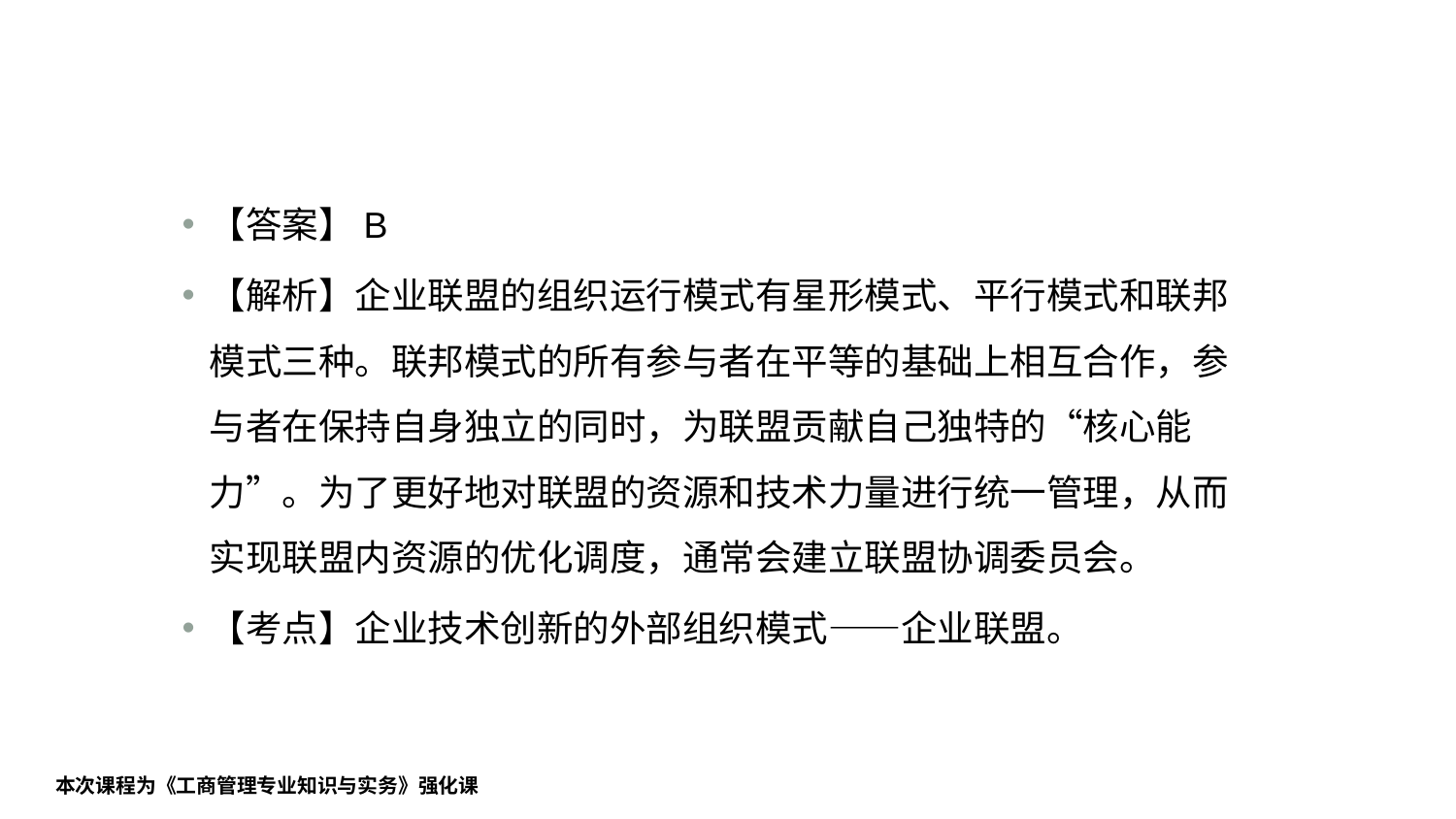

#
【答案】B
【解析】企业联盟的组织运行模式有星形模式、平行模式和联邦模式三种。联邦模式的所有参与者在平等的基础上相互合作，参与者在保持自身独立的同时，为联盟贡献自己独特的“核心能力”。为了更好地对联盟的资源和技术力量进行统一管理，从而实现联盟内资源的优化调度，通常会建立联盟协调委员会。
【考点】企业技术创新的外部组织模式——企业联盟。